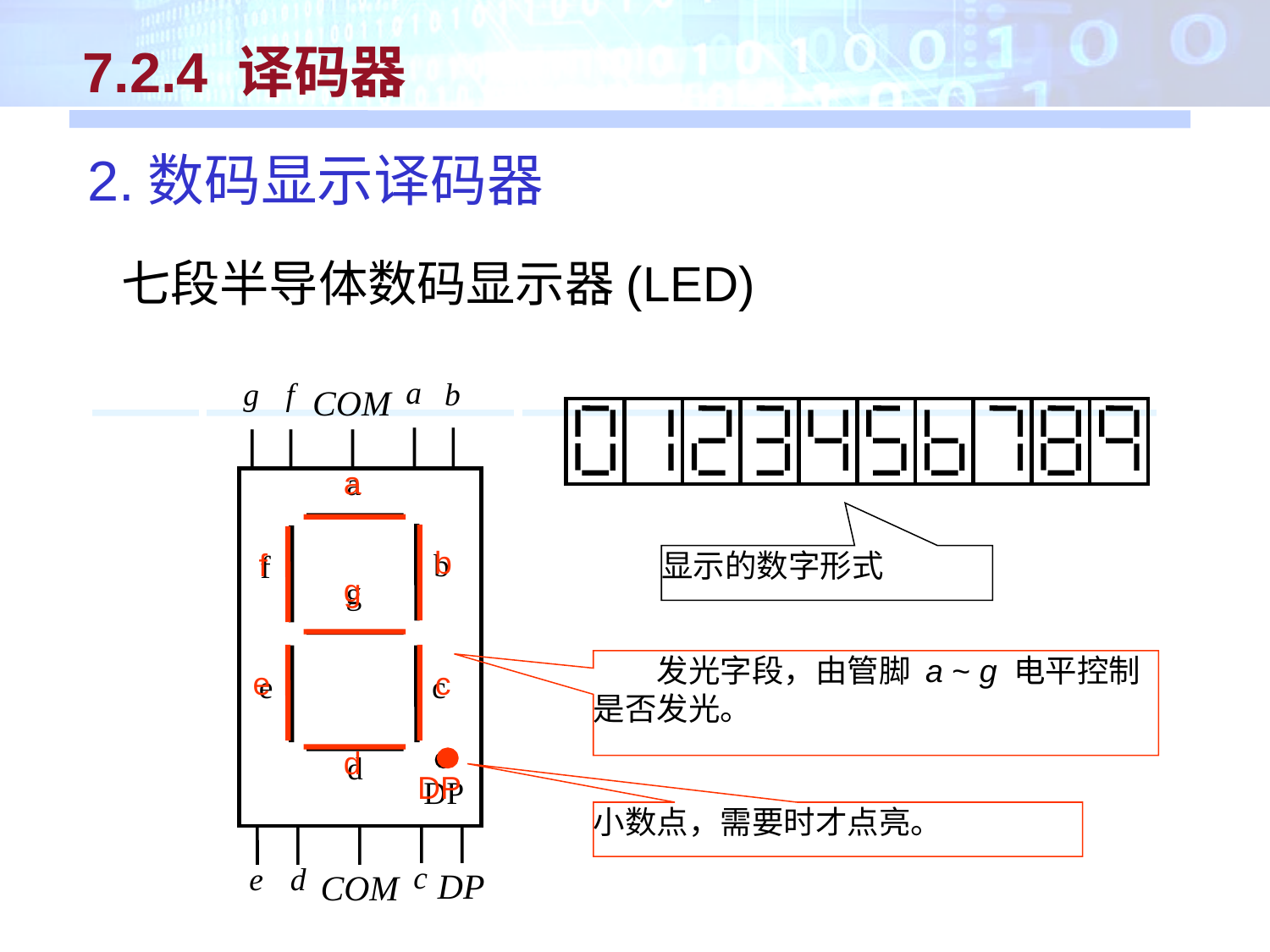

7.2.4 译码器
2.数码显示译码器
  七段半导体数码显示器(LED)

　　数字设备中用得较多的为七段数码显示器，又称数码管。常用的有半导体数码显示器(LED)和液晶显示器(LCD)等。它们由七段可发光的字段组合而成。
a
g
f
b

COM

a

b
f
g

e
c

d

DP

c
e
d
DP
COM

a

b
f
g

e
c

d

　　发光字段，由管脚 a ~ g 电平控制是否发光。

DP
小数点，需要时才点亮。
显示的数字形式